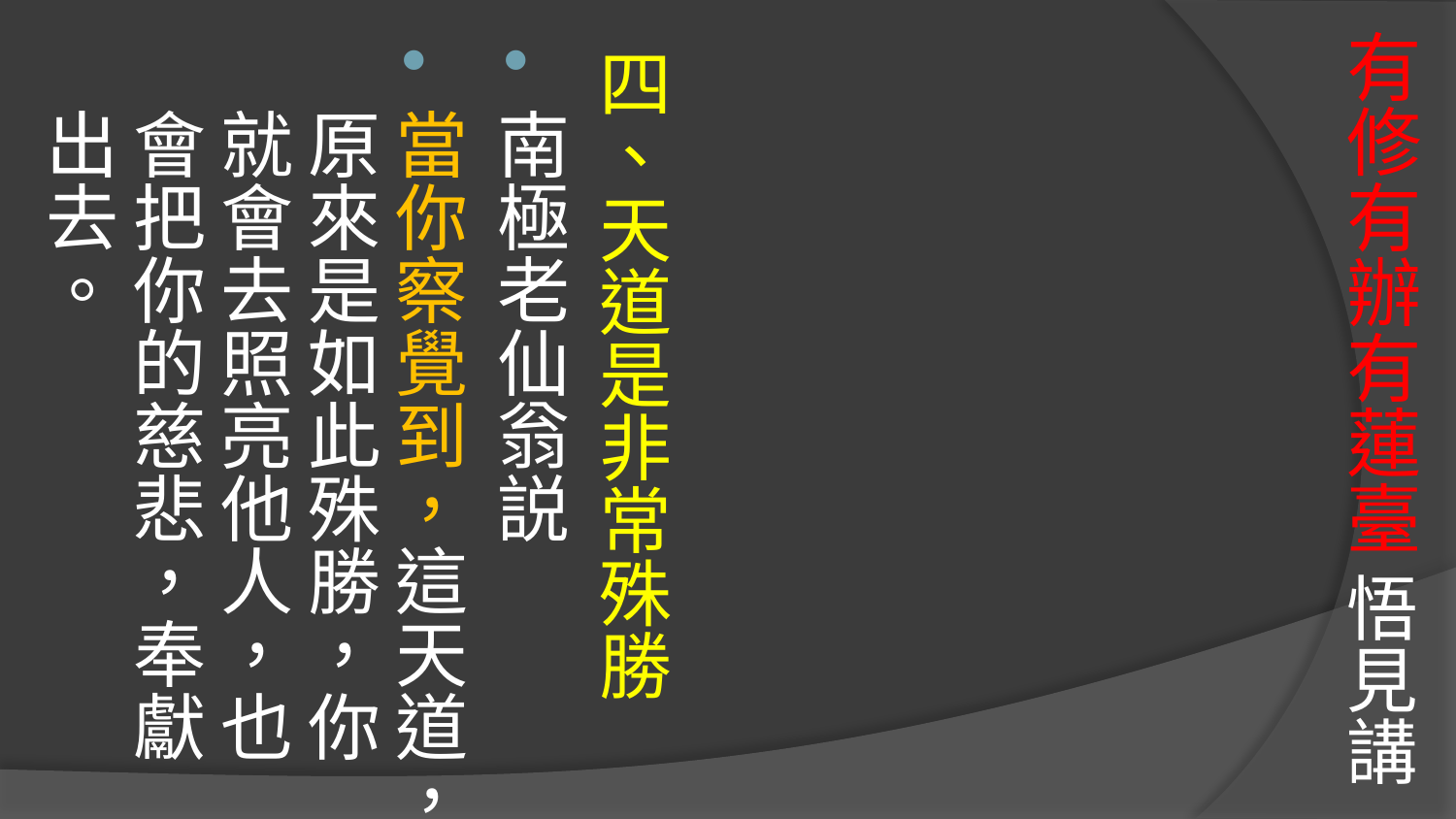

# 有修有辦有蓮臺 悟見講
四、天道是非常殊勝
南極老仙翁説
當你察覺到，這天道，原來是如此殊勝，你就會去照亮他人，也會把你的慈悲，奉獻出去。